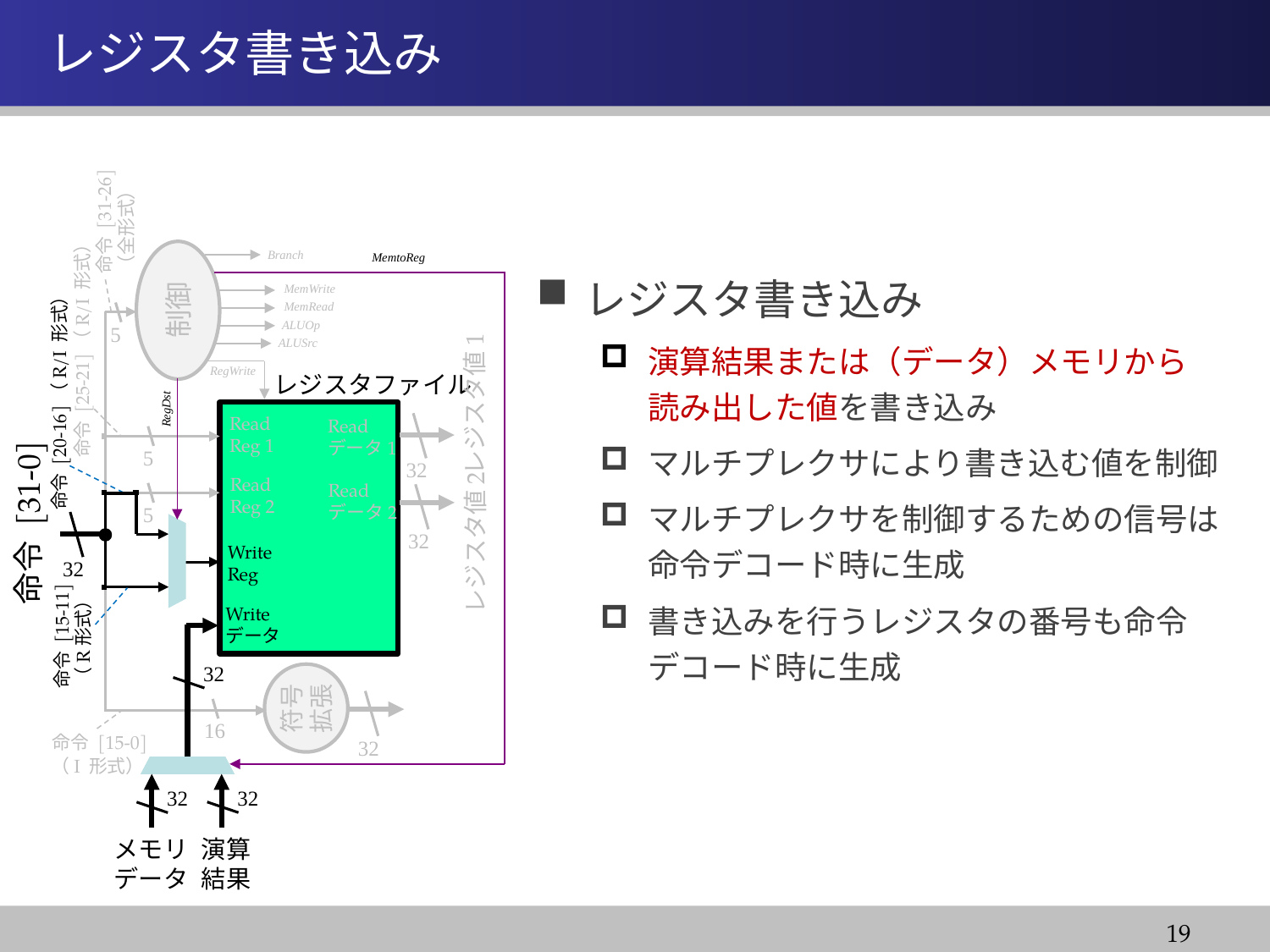

情報システム基盤学基礎１
# レジスタ書き込み
命令 [31-26]
（全形式）
Branch

MemtoReg
レジスタ書き込み
演算結果または（データ）メモリから
読み出した値を書き込み
マルチプレクサにより書き込む値を制御
マルチプレクサを制御するための信号は
命令デコード時に生成
書き込みを行うレジスタの番号も命令
デコード時に生成

MemWrite
制御
MemRead
ALUOp
5
命令 [25-21]（R/I 形式）
ALUSrc
RegWrite
レジスタファイル
命令 [20-16]（R/I 形式）
レジスタ値1
RegDst

Read
Reg 1
Read
データ1
5
32
Read
Reg 2
Read
データ2
5
命令 [31-0]
レジスタ値2
32

Write
Reg
32

Write
データ
命令 [15-11]
（R形式）
32

符号
拡張
16
命令 [15-0]
32
（I 形式）

32
32
メモリ
データ
演算
結果
19